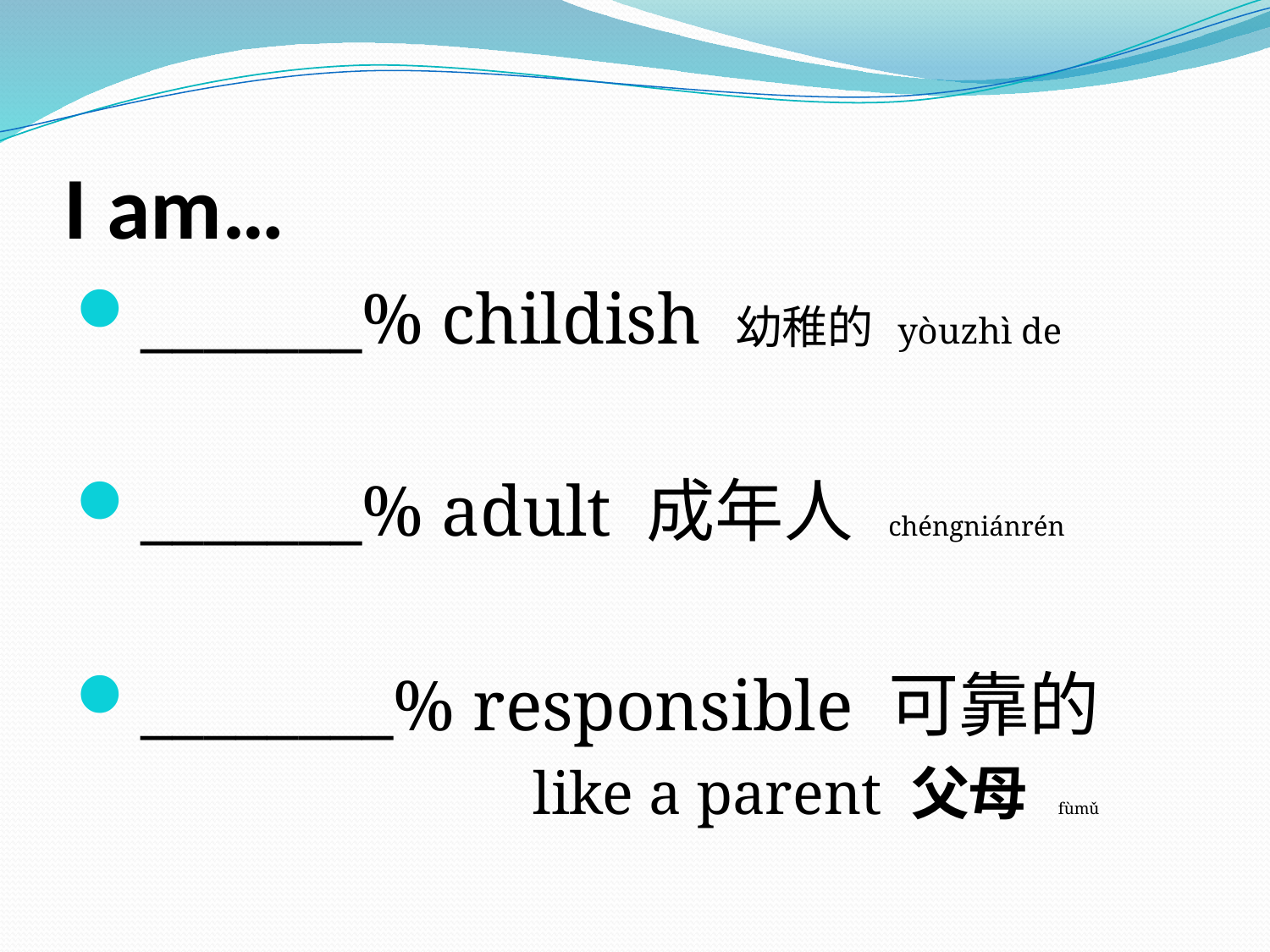

# I am…
_______% childish 幼稚的 yòuzhì de

_______% adult 成年人 chéngniánrén

________% responsible 可靠的
			like a parent 父母 fùmǔ